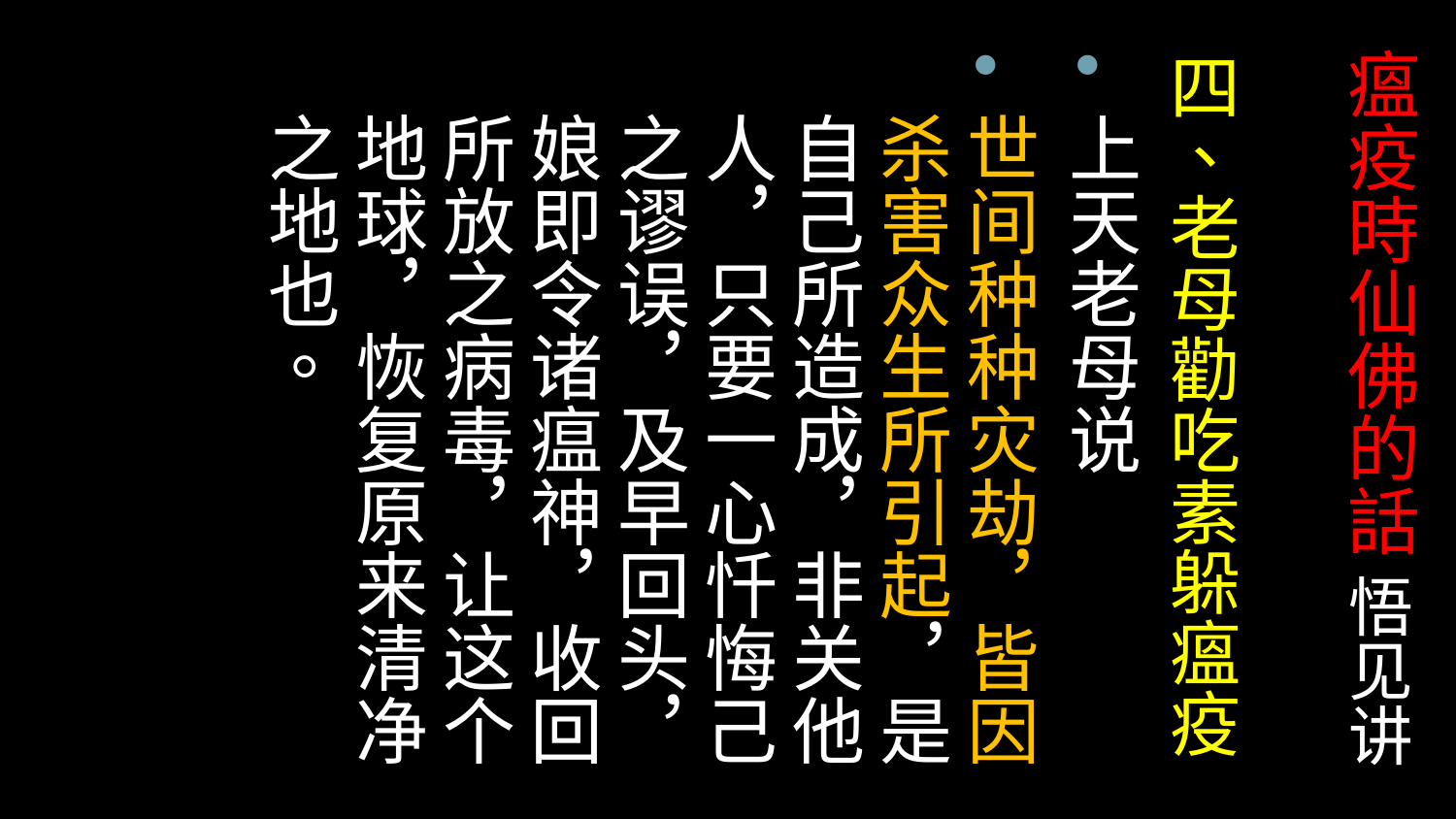

# 瘟疫時仙佛的話 悟见讲
四、老母勸吃素躲瘟疫
上天老母说
世间种种灾劫，皆因杀害众生所引起，是自己所造成，非关他人，只要一心忏悔己之谬误，及早回头，娘即令诸瘟神，收回所放之病毒，让这个地球，恢复原来清净之地也。